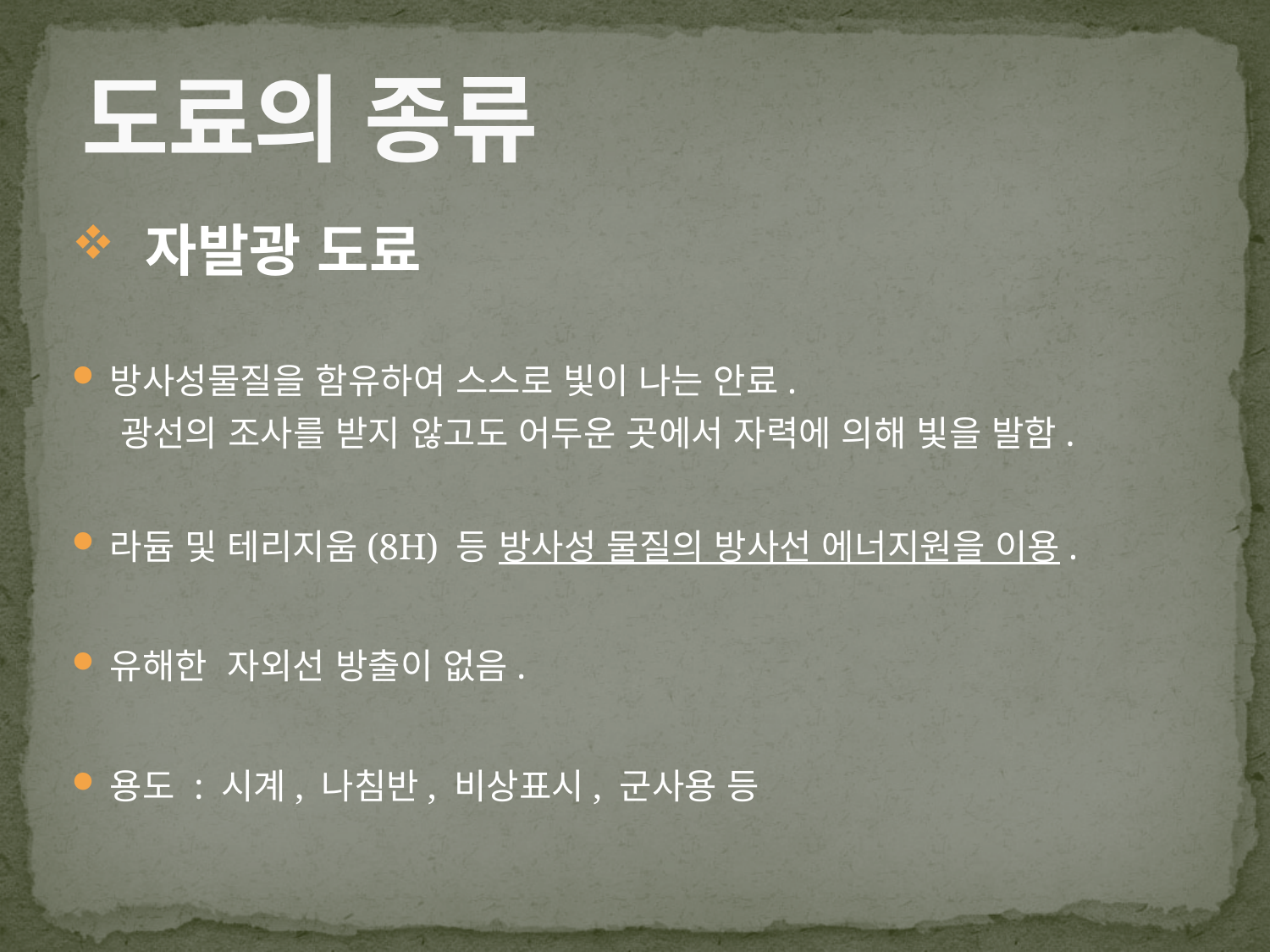

# 도료의 종류
 자발광 도료

방사성물질을 함유하여 스스로 빛이 나는 안료.
    광선의 조사를 받지 않고도 어두운 곳에서 자력에 의해 빛을 발함.

라듐 및 테리지움(8H) 등 방사성 물질의 방사선 에너지원을 이용.

유해한  자외선 방출이 없음.

용도 : 시계, 나침반, 비상표시, 군사용 등